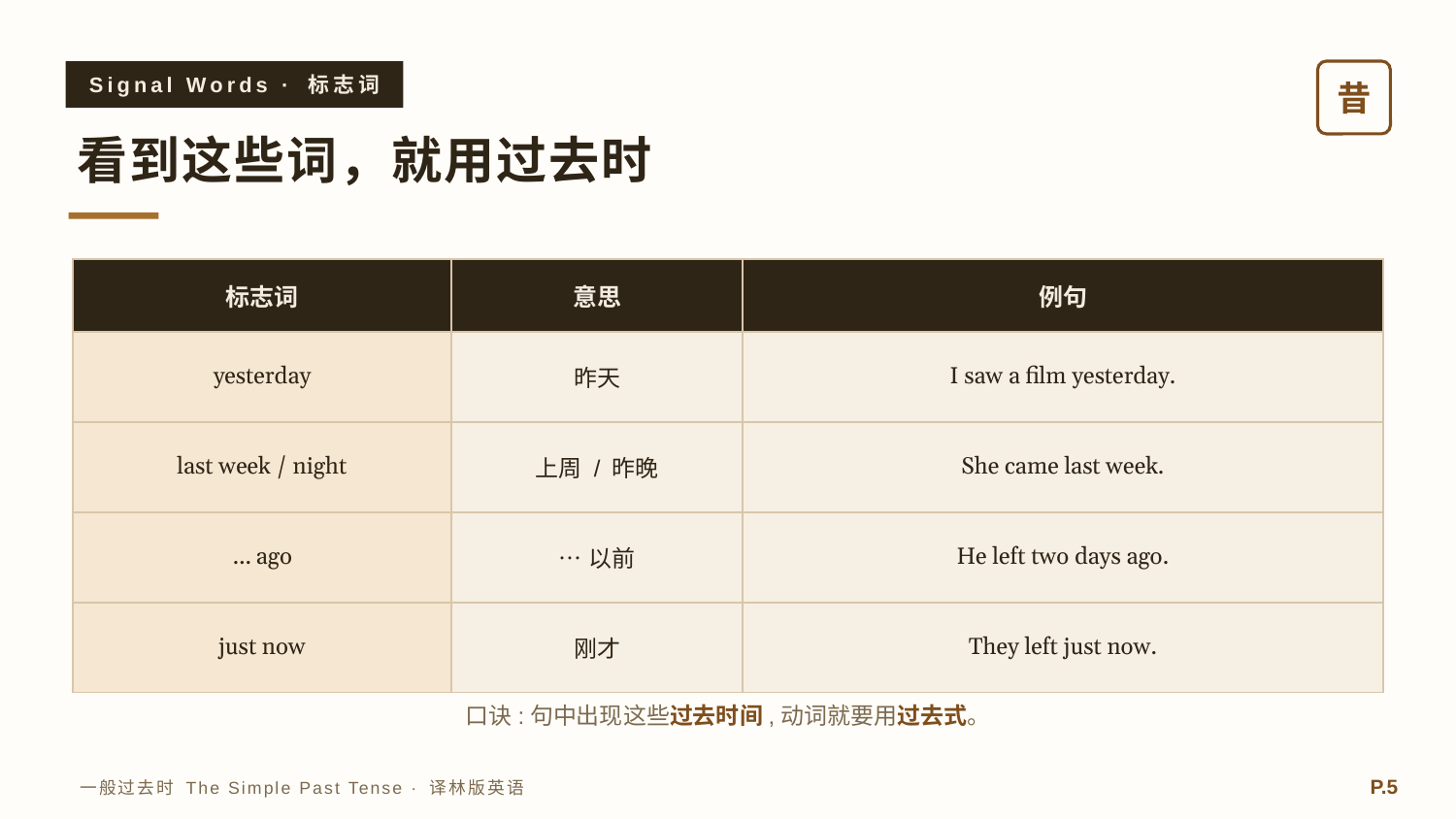

Signal Words · 标志词
昔

看到这些词，就用过去时

| 标志词 | 意思 | 例句 |
| --- | --- | --- |
| yesterday | 昨天 | I saw a film yesterday. |
| last week / night | 上周 / 昨晚 | She came last week. |
| … ago | …以前 | He left two days ago. |
| just now | 刚才 | They left just now. |
口诀:句中出现这些过去时间,动词就要用过去式。
P.5
一般过去时 The Simple Past Tense · 译林版英语